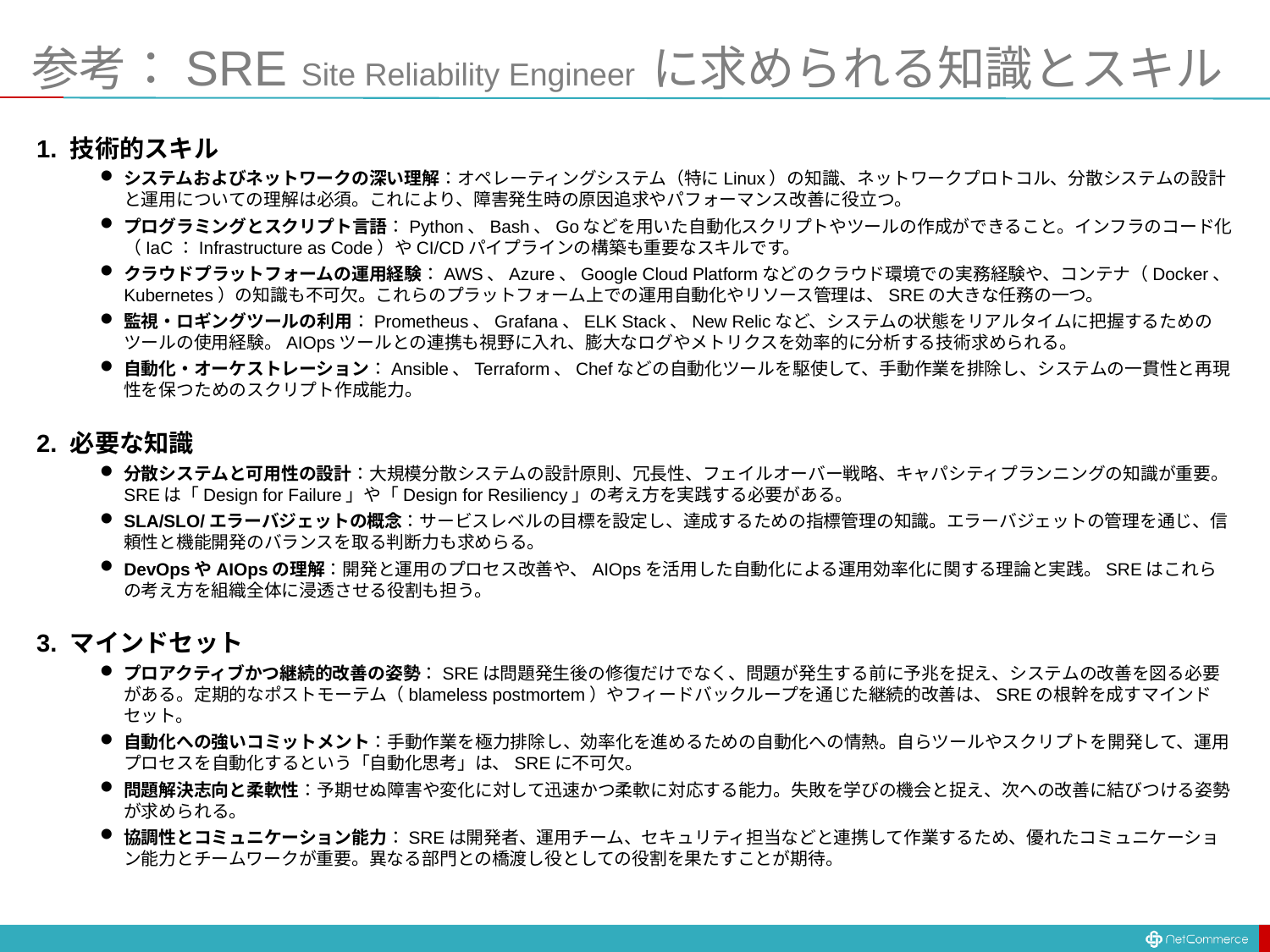

# 参考：SRE Site Reliability Engineer に求められる知識とスキル
1. 技術的スキル
システムおよびネットワークの深い理解：オペレーティングシステム（特にLinux）の知識、ネットワークプロトコル、分散システムの設計と運用についての理解は必須。これにより、障害発生時の原因追求やパフォーマンス改善に役立つ。
プログラミングとスクリプト言語：Python、Bash、Goなどを用いた自動化スクリプトやツールの作成ができること。インフラのコード化（IaC：Infrastructure as Code）やCI/CDパイプラインの構築も重要なスキルです。
クラウドプラットフォームの運用経験：AWS、Azure、Google Cloud Platformなどのクラウド環境での実務経験や、コンテナ（Docker、Kubernetes）の知識も不可欠。これらのプラットフォーム上での運用自動化やリソース管理は、SREの大きな任務の一つ。
監視・ロギングツールの利用：Prometheus、Grafana、ELK Stack、New Relicなど、システムの状態をリアルタイムに把握するためのツールの使用経験。AIOpsツールとの連携も視野に入れ、膨大なログやメトリクスを効率的に分析する技術求められる。
自動化・オーケストレーション：Ansible、Terraform、Chefなどの自動化ツールを駆使して、手動作業を排除し、システムの一貫性と再現性を保つためのスクリプト作成能力。

2. 必要な知識
分散システムと可用性の設計：大規模分散システムの設計原則、冗長性、フェイルオーバー戦略、キャパシティプランニングの知識が重要。SREは「Design for Failure」や「Design for Resiliency」の考え方を実践する必要がある。
SLA/SLO/エラーバジェットの概念：サービスレベルの目標を設定し、達成するための指標管理の知識。エラーバジェットの管理を通じ、信頼性と機能開発のバランスを取る判断力も求めらる。
DevOpsやAIOpsの理解：開発と運用のプロセス改善や、AIOpsを活用した自動化による運用効率化に関する理論と実践。SREはこれらの考え方を組織全体に浸透させる役割も担う。

3. マインドセット
プロアクティブかつ継続的改善の姿勢：SREは問題発生後の修復だけでなく、問題が発生する前に予兆を捉え、システムの改善を図る必要がある。定期的なポストモーテム（blameless postmortem）やフィードバックループを通じた継続的改善は、SREの根幹を成すマインドセット。
自動化への強いコミットメント：手動作業を極力排除し、効率化を進めるための自動化への情熱。自らツールやスクリプトを開発して、運用プロセスを自動化するという「自動化思考」は、SREに不可欠。
問題解決志向と柔軟性：予期せぬ障害や変化に対して迅速かつ柔軟に対応する能力。失敗を学びの機会と捉え、次への改善に結びつける姿勢が求められる。
協調性とコミュニケーション能力：SREは開発者、運用チーム、セキュリティ担当などと連携して作業するため、優れたコミュニケーション能力とチームワークが重要。異なる部門との橋渡し役としての役割を果たすことが期待。